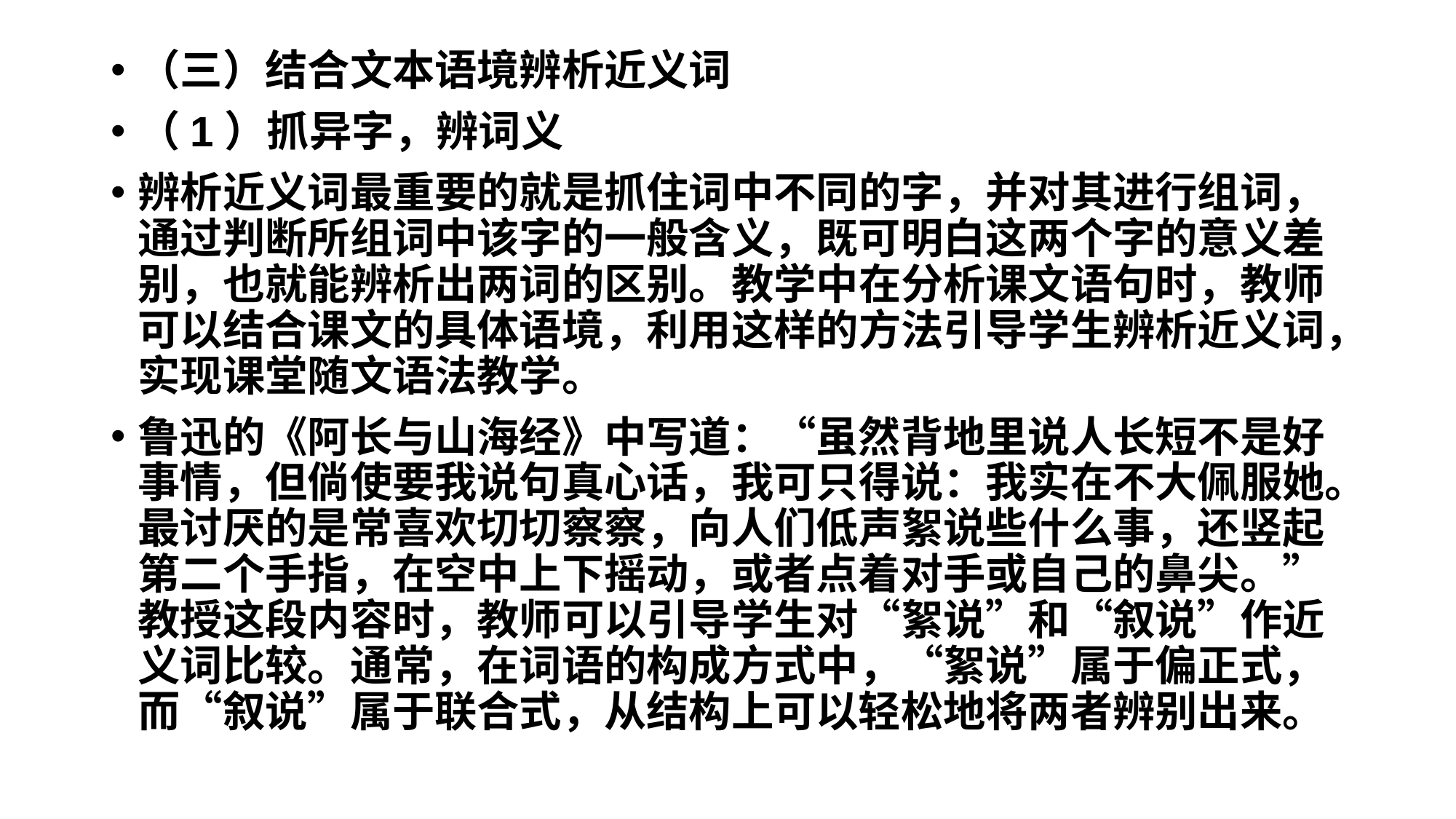

（三）结合文本语境辨析近义词
（1）抓异字，辨词义
辨析近义词最重要的就是抓住词中不同的字，并对其进行组词，通过判断所组词中该字的一般含义，既可明白这两个字的意义差别，也就能辨析出两词的区别。教学中在分析课文语句时，教师可以结合课文的具体语境，利用这样的方法引导学生辨析近义词，实现课堂随文语法教学。
鲁迅的《阿长与山海经》中写道：“虽然背地里说人长短不是好事情，但倘使要我说句真心话，我可只得说：我实在不大佩服她。最讨厌的是常喜欢切切察察，向人们低声絮说些什么事，还竖起第二个手指，在空中上下摇动，或者点着对手或自己的鼻尖。”教授这段内容时，教师可以引导学生对“絮说”和“叙说”作近义词比较。通常，在词语的构成方式中，“絮说”属于偏正式，而“叙说”属于联合式，从结构上可以轻松地将两者辨别出来。
#